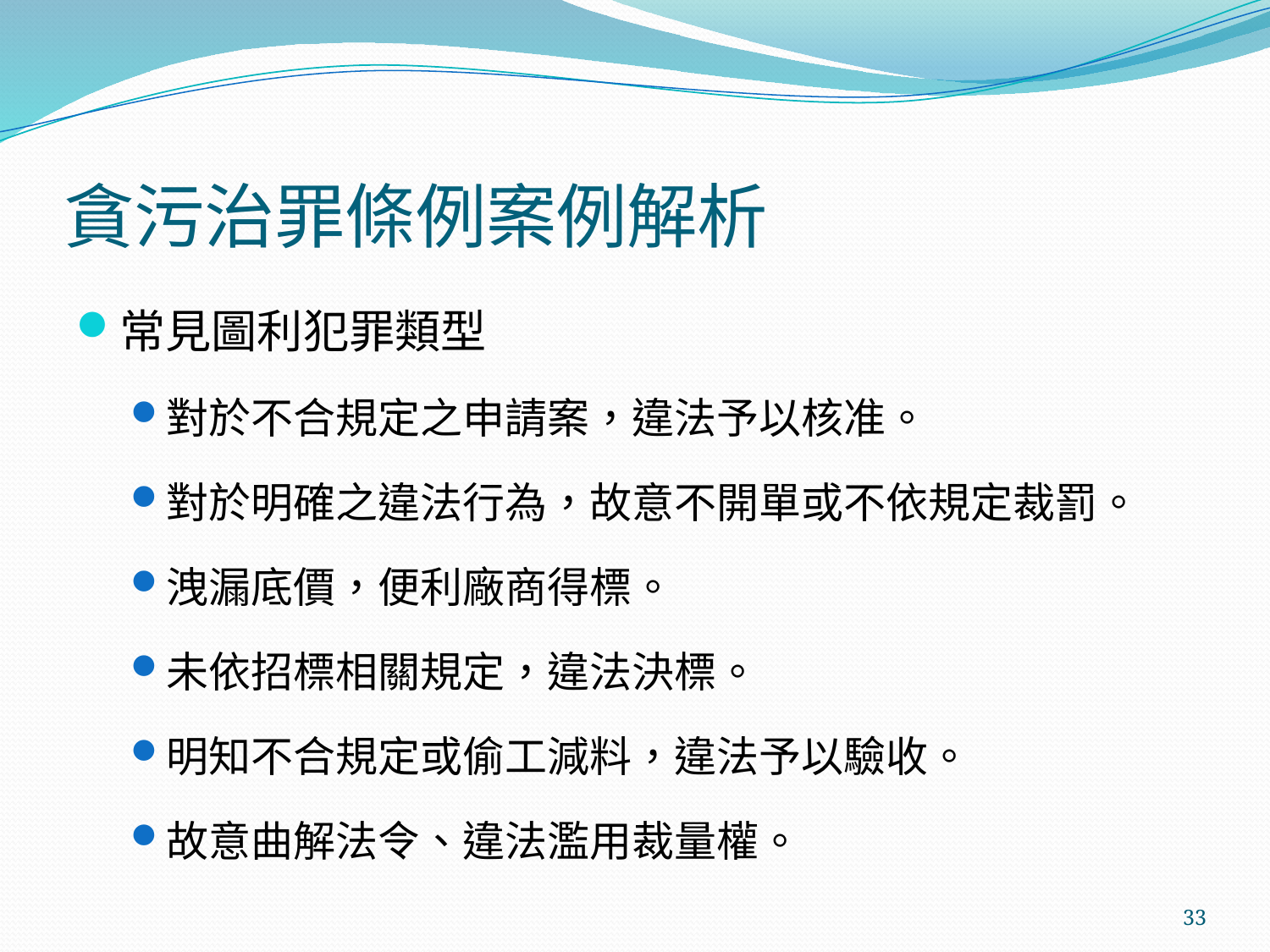

# 貪污治罪條例案例解析
常見圖利犯罪類型
對於不合規定之申請案，違法予以核准。
對於明確之違法行為，故意不開單或不依規定裁罰。
洩漏底價，便利廠商得標。
未依招標相關規定，違法決標。
明知不合規定或偷工減料，違法予以驗收。
故意曲解法令、違法濫用裁量權。

33